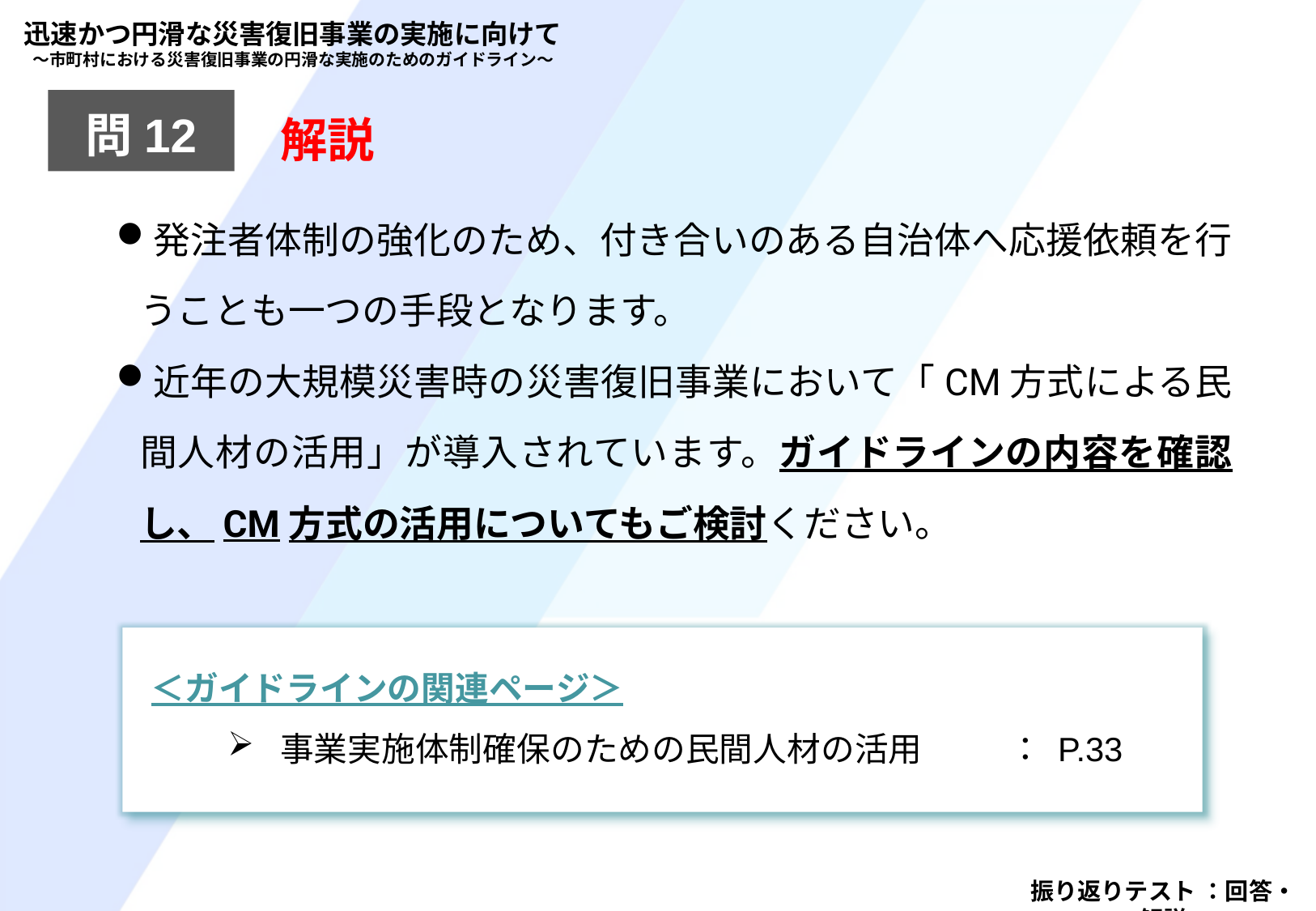

迅速かつ円滑な災害復旧事業の実施に向けて
～市町村における災害復旧事業の円滑な実施のためのガイドライン～
問12
解説
発注者体制の強化のため、付き合いのある自治体へ応援依頼を行うことも一つの手段となります。
近年の大規模災害時の災害復旧事業において「CM方式による民間人材の活用」が導入されています。ガイドラインの内容を確認し、CM方式の活用についてもご検討ください。
＜ガイドラインの関連ページ＞
事業実施体制確保のための民間人材の活用	： P.33
振り返りテスト ：回答・解説